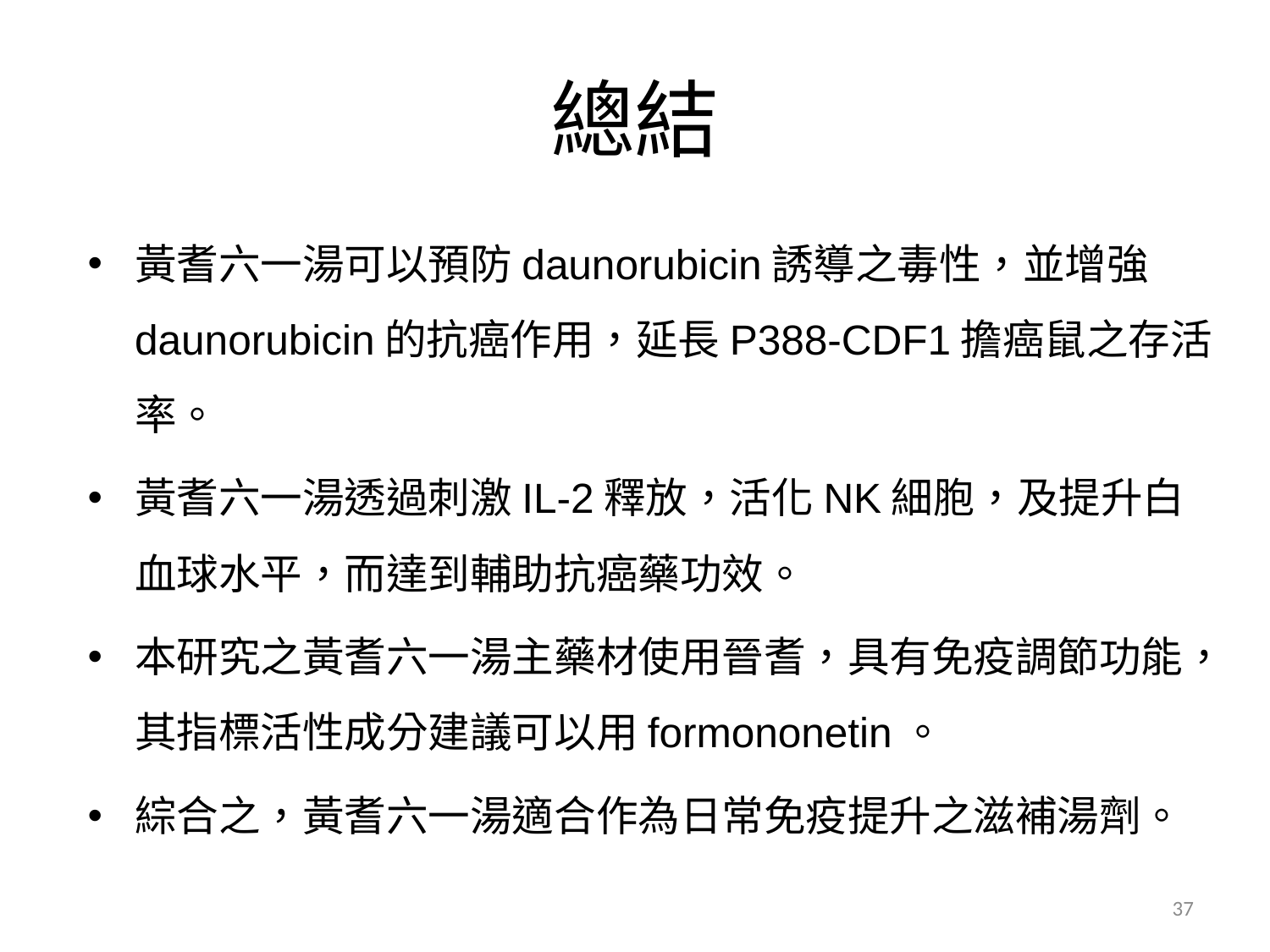

# 總結
黃耆六一湯可以預防daunorubicin誘導之毒性，並增強daunorubicin的抗癌作用，延長P388-CDF1擔癌鼠之存活率。
黃耆六一湯透過刺激IL-2釋放，活化NK細胞，及提升白血球水平，而達到輔助抗癌藥功效。
本研究之黃耆六一湯主藥材使用晉耆，具有免疫調節功能，其指標活性成分建議可以用formononetin。
綜合之，黃耆六一湯適合作為日常免疫提升之滋補湯劑。
37